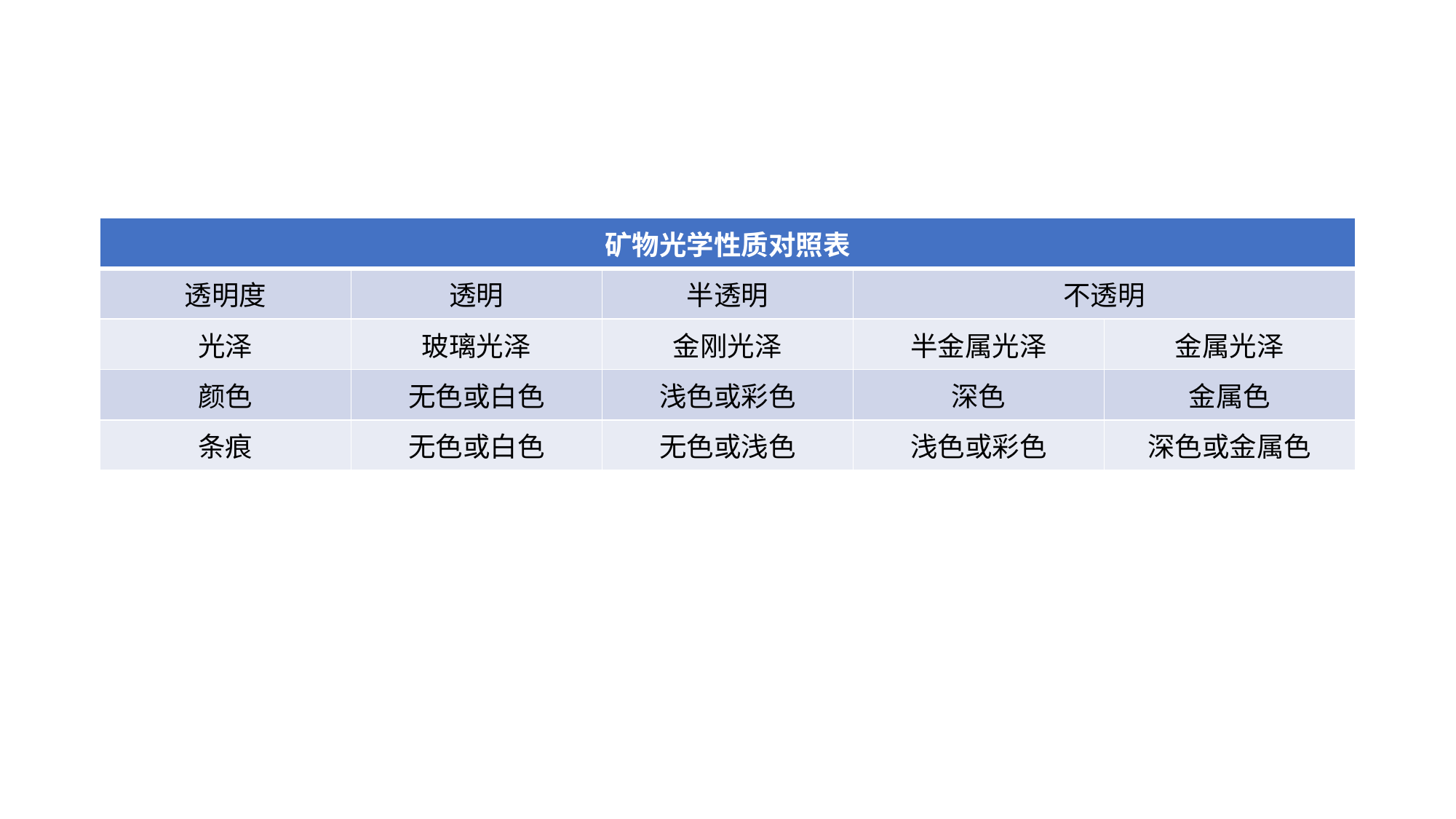

| 矿物光学性质对照表 |  |  |  |  |
| --- | --- | --- | --- | --- |
| 透明度 | 透明 | 半透明 | 不透明 |  |
| 光泽 | 玻璃光泽 | 金刚光泽 | 半金属光泽 | 金属光泽 |
| 颜色 | 无色或白色 | 浅色或彩色 | 深色 | 金属色 |
| 条痕 | 无色或白色 | 无色或浅色 | 浅色或彩色 | 深色或金属色 |